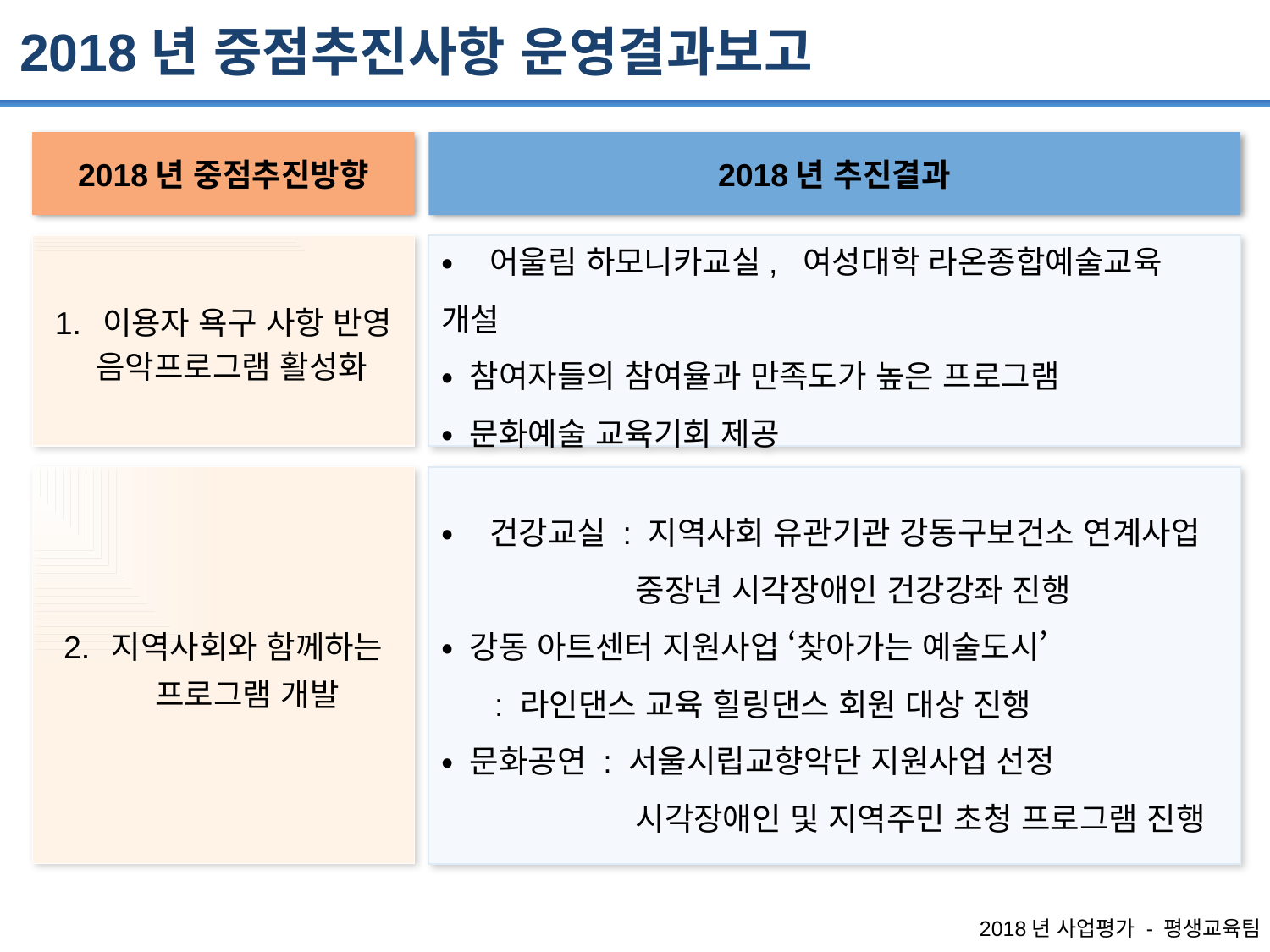

2018년 중점추진사항 운영결과보고
2018년 중점추진방향
2018년 추진결과
• 어울림 하모니카교실,  여성대학 라온종합예술교육 개설
• 참여자들의 참여율과 만족도가 높은 프로그램
• 문화예술 교육기회 제공
이용자 욕구 사항 반영
 음악프로그램 활성화
지역사회와 함께하는 프로그램 개발
• 건강교실 : 지역사회 유관기관 강동구보건소 연계사업
                     중장년 시각장애인 건강강좌 진행
• 강동 아트센터 지원사업 ‘찾아가는 예술도시’
      : 라인댄스 교육 힐링댄스 회원 대상 진행
• 문화공연 : 서울시립교향악단 지원사업 선정
                     시각장애인 및 지역주민 초청 프로그램 진행
2018년 사업평가 - 평생교육팀